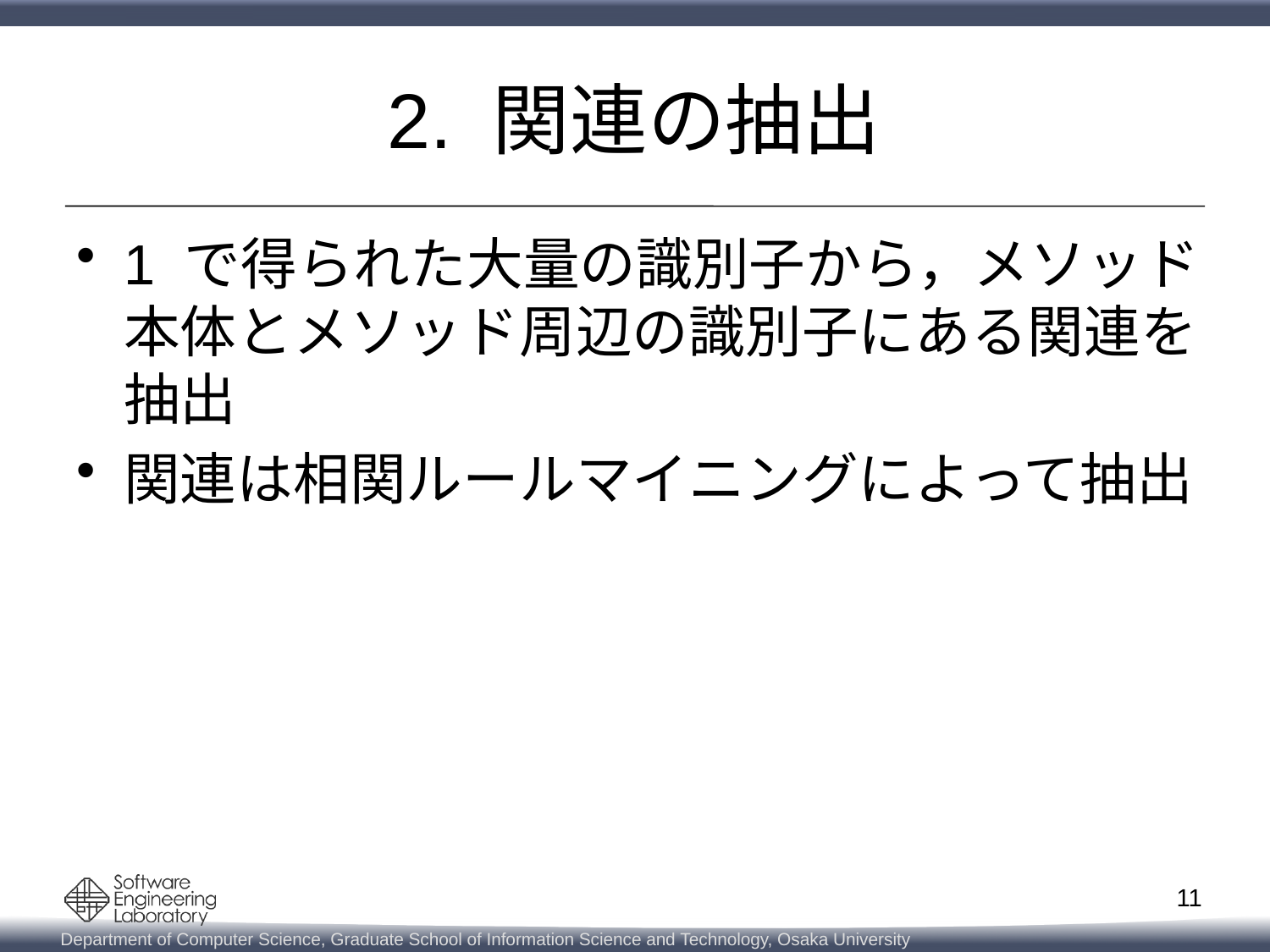

# 2. 関連の抽出
1 で得られた大量の識別子から，メソッド本体とメソッド周辺の識別子にある関連を抽出
関連は相関ルールマイニングによって抽出
11